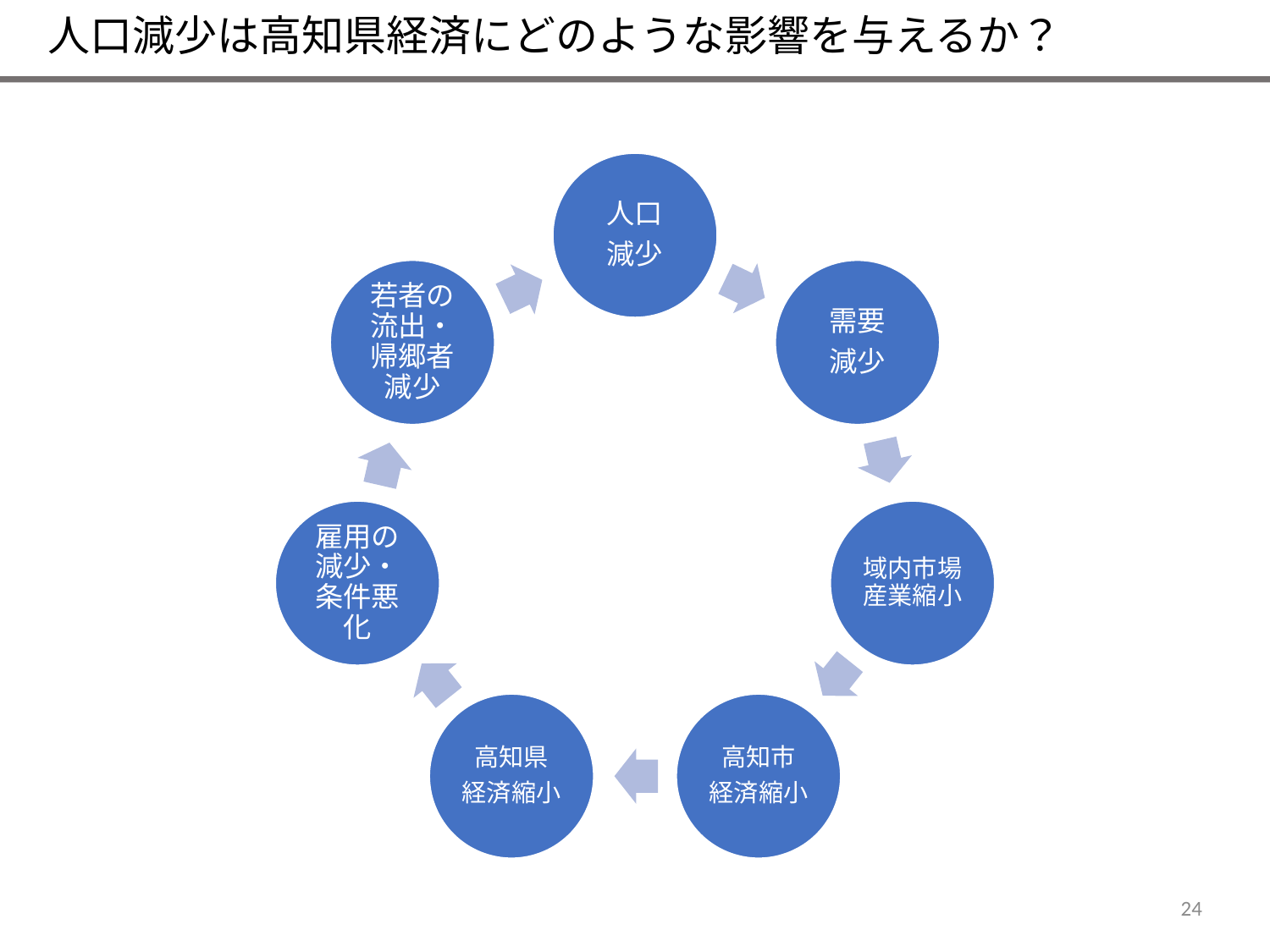

# 人口減少は高知県経済にどのような影響を与えるか？

人口
減少

需要
減少

域内市場産業縮小

高知市
経済縮小

高知県
経済縮小

雇用の減少・条件悪化

若者の流出・帰郷者減少

24